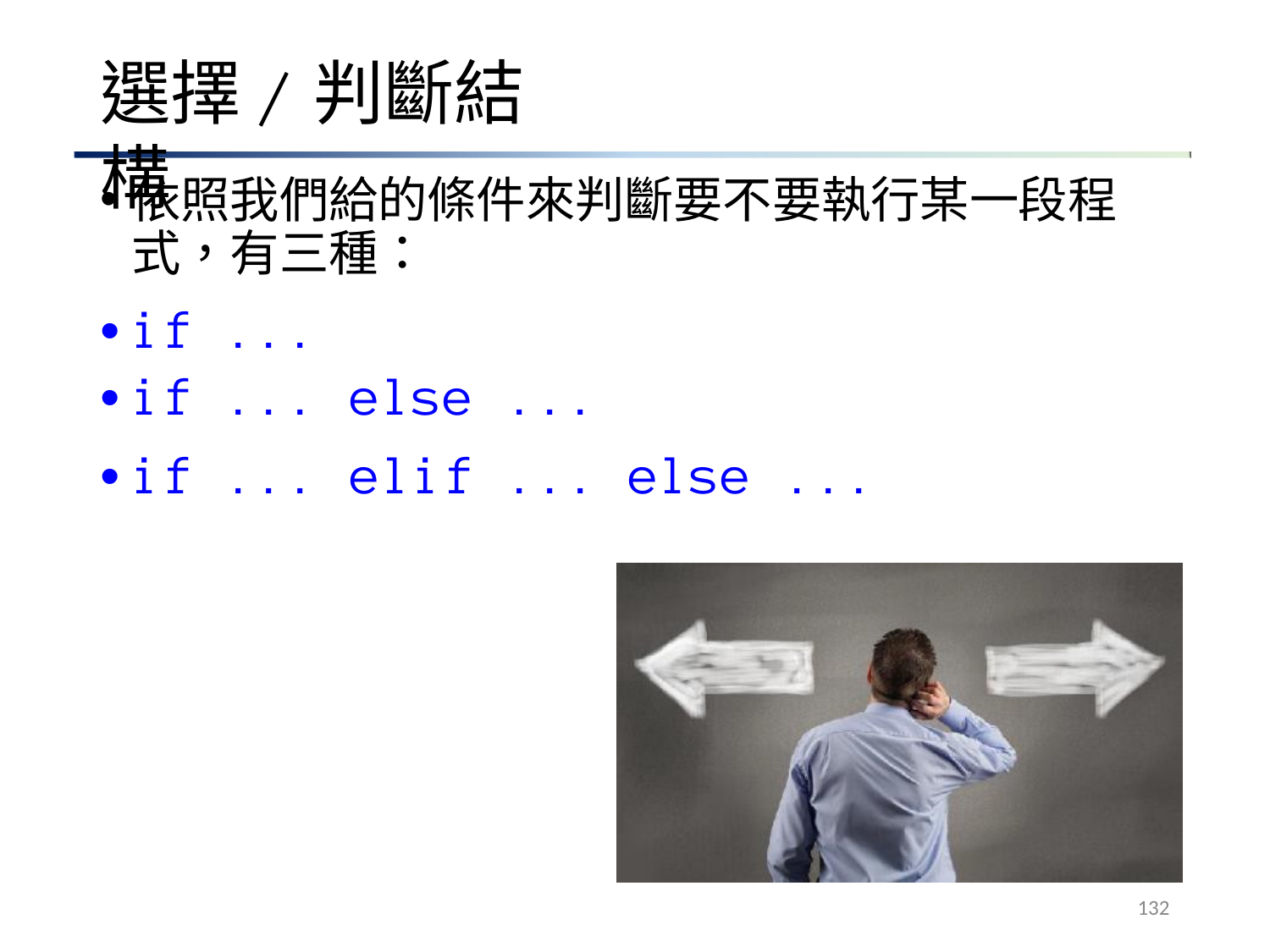

# 選擇/判斷結構
依照我們給的條件來判斷要不要執行某一段程 式，有三種：
| if | ... |  |  |  |  |
| --- | --- | --- | --- | --- | --- |
| if | ... | else | ... |  |  |
| if | ... | elif | ... | else | ... |

132